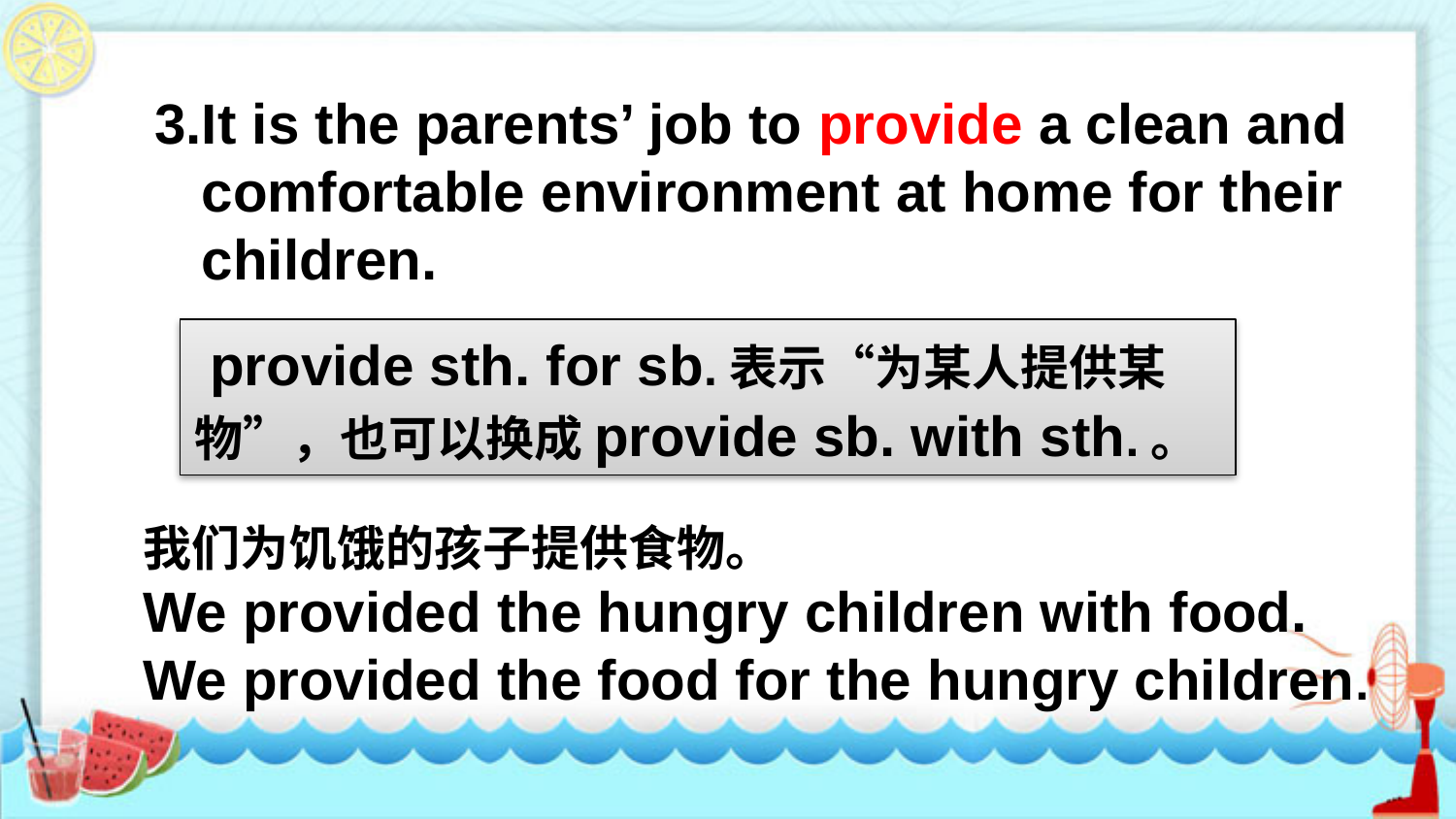

3.It is the parents’ job to provide a clean and
   comfortable environment at home for their
   children.
 provide sth. for sb.表示“为某人提供某物”，也可以换成provide sb. with sth.。
我们为饥饿的孩子提供食物。
We provided the hungry children with food.
We provided the food for the hungry children.